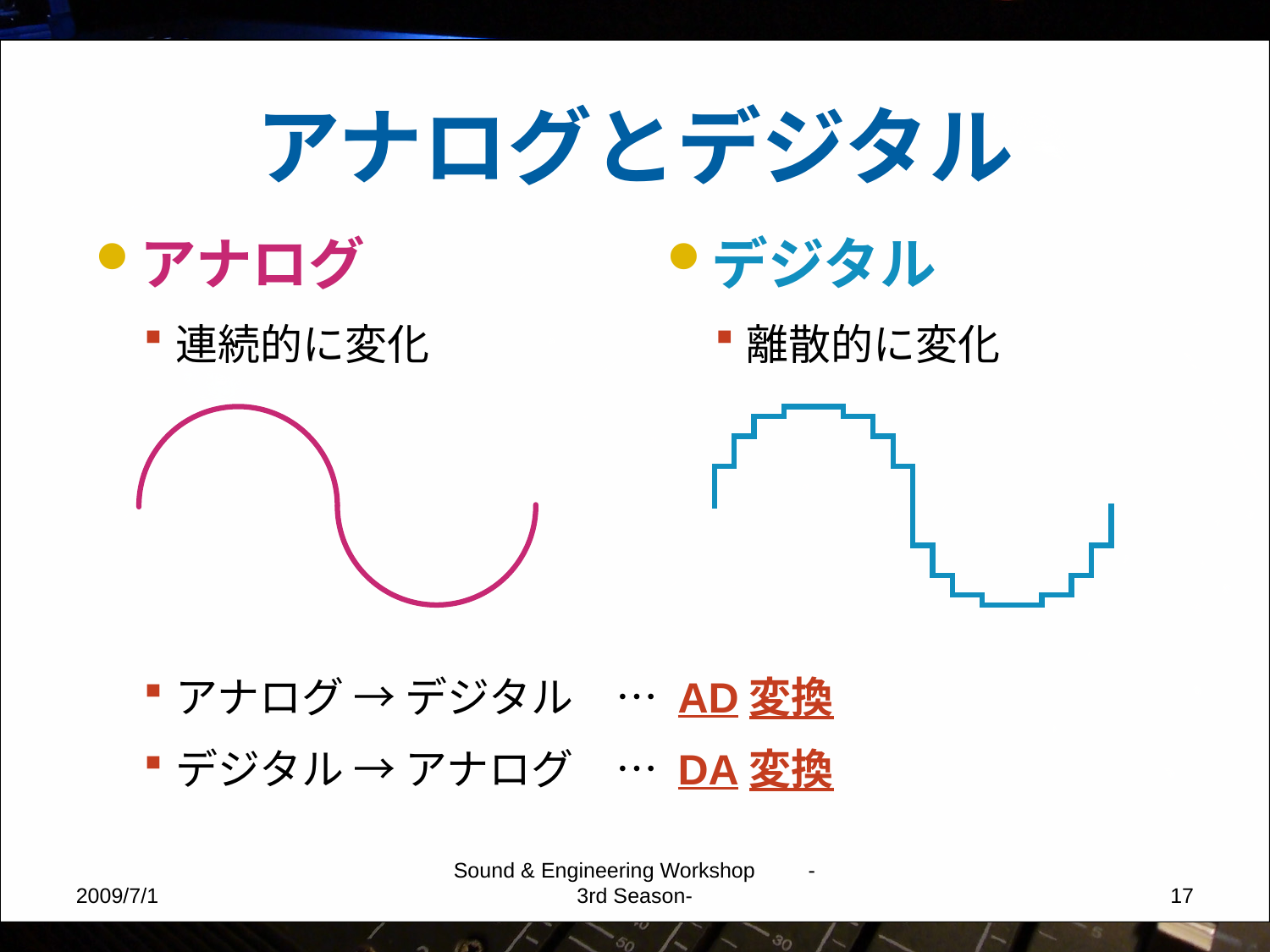

# アナログとデジタル
アナログ
連続的に変化
デジタル
離散的に変化

アナログ → デジタル　… AD変換
デジタル → アナログ　… DA変換
2009/7/1
Sound & Engineering Workshop         -3rd Season-
17